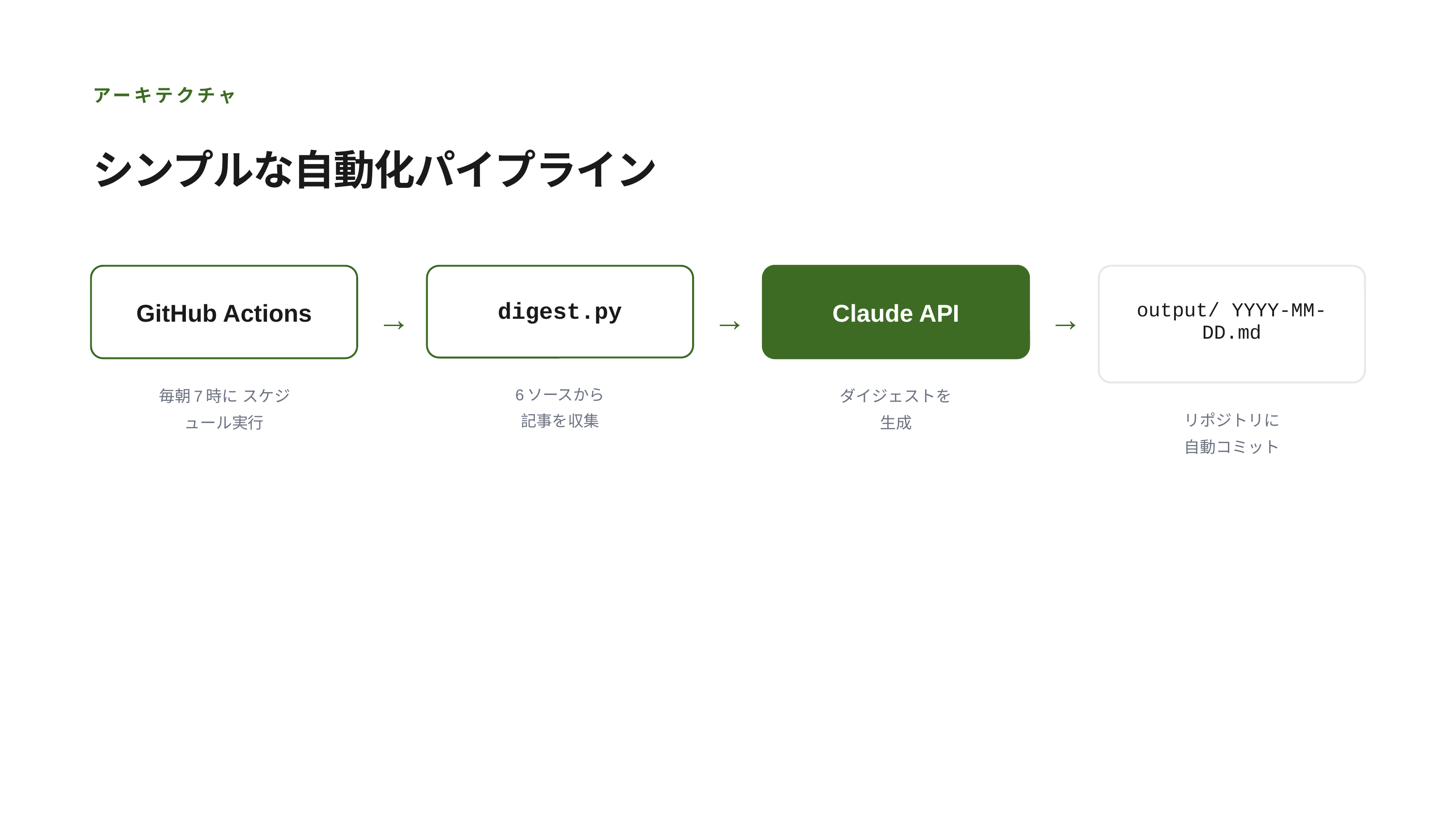

アーキテクチャ
シンプルな自動化パイプライン

GitHub Actions
digest.py
Claude API
output/ YYYY-MM-DD.md
→
→
→
6ソースから 記事を収集
毎朝7時に スケジュール実行
ダイジェストを 生成
リポジトリに 自動コミット